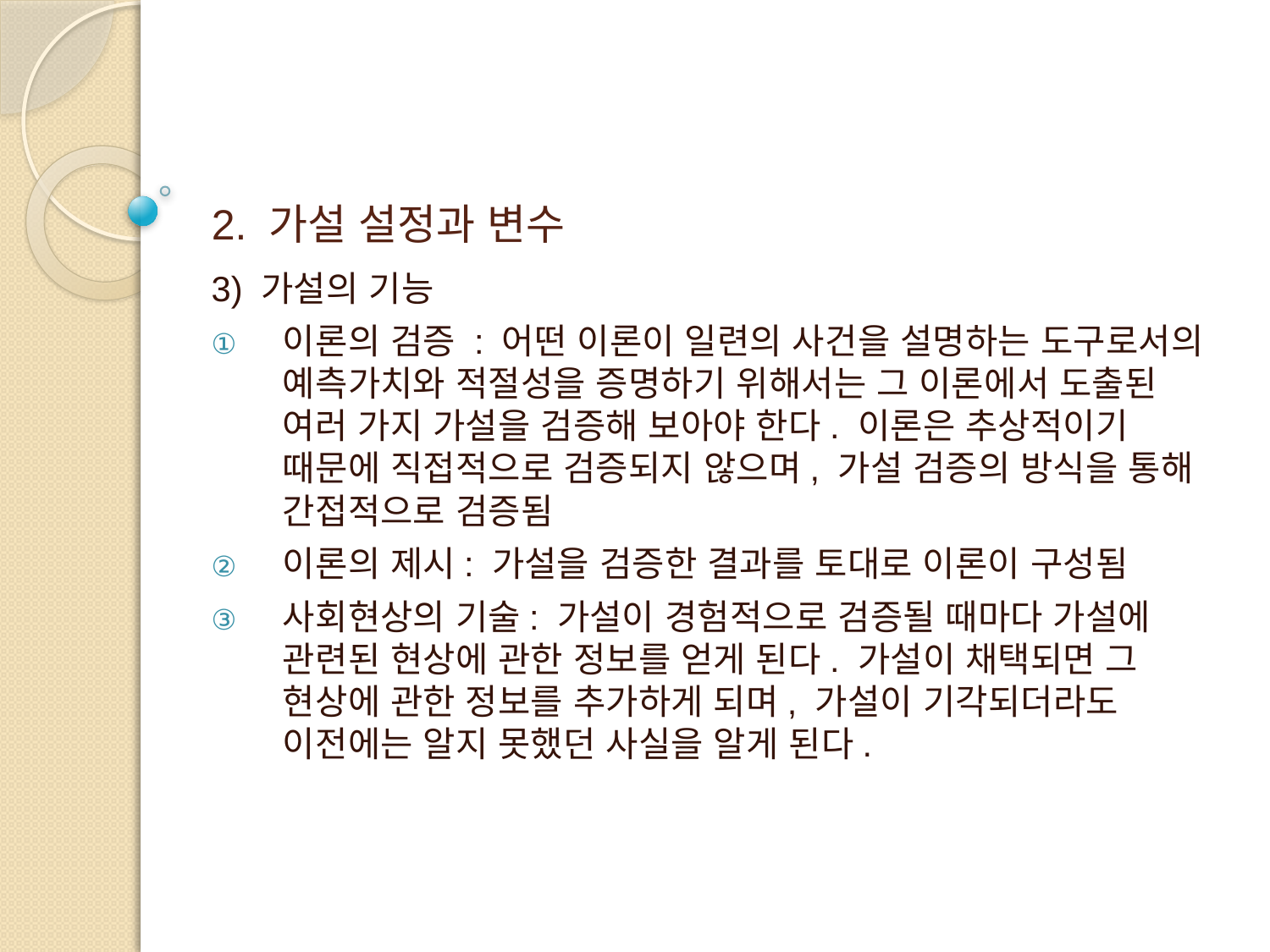

# 2. 가설 설정과 변수
3) 가설의 기능
이론의 검증 : 어떤 이론이 일련의 사건을 설명하는 도구로서의 예측가치와 적절성을 증명하기 위해서는 그 이론에서 도출된 여러 가지 가설을 검증해 보아야 한다. 이론은 추상적이기 때문에 직접적으로 검증되지 않으며, 가설 검증의 방식을 통해 간접적으로 검증됨
이론의 제시: 가설을 검증한 결과를 토대로 이론이 구성됨
사회현상의 기술: 가설이 경험적으로 검증될 때마다 가설에 관련된 현상에 관한 정보를 얻게 된다. 가설이 채택되면 그 현상에 관한 정보를 추가하게 되며, 가설이 기각되더라도 이전에는 알지 못했던 사실을 알게 된다.